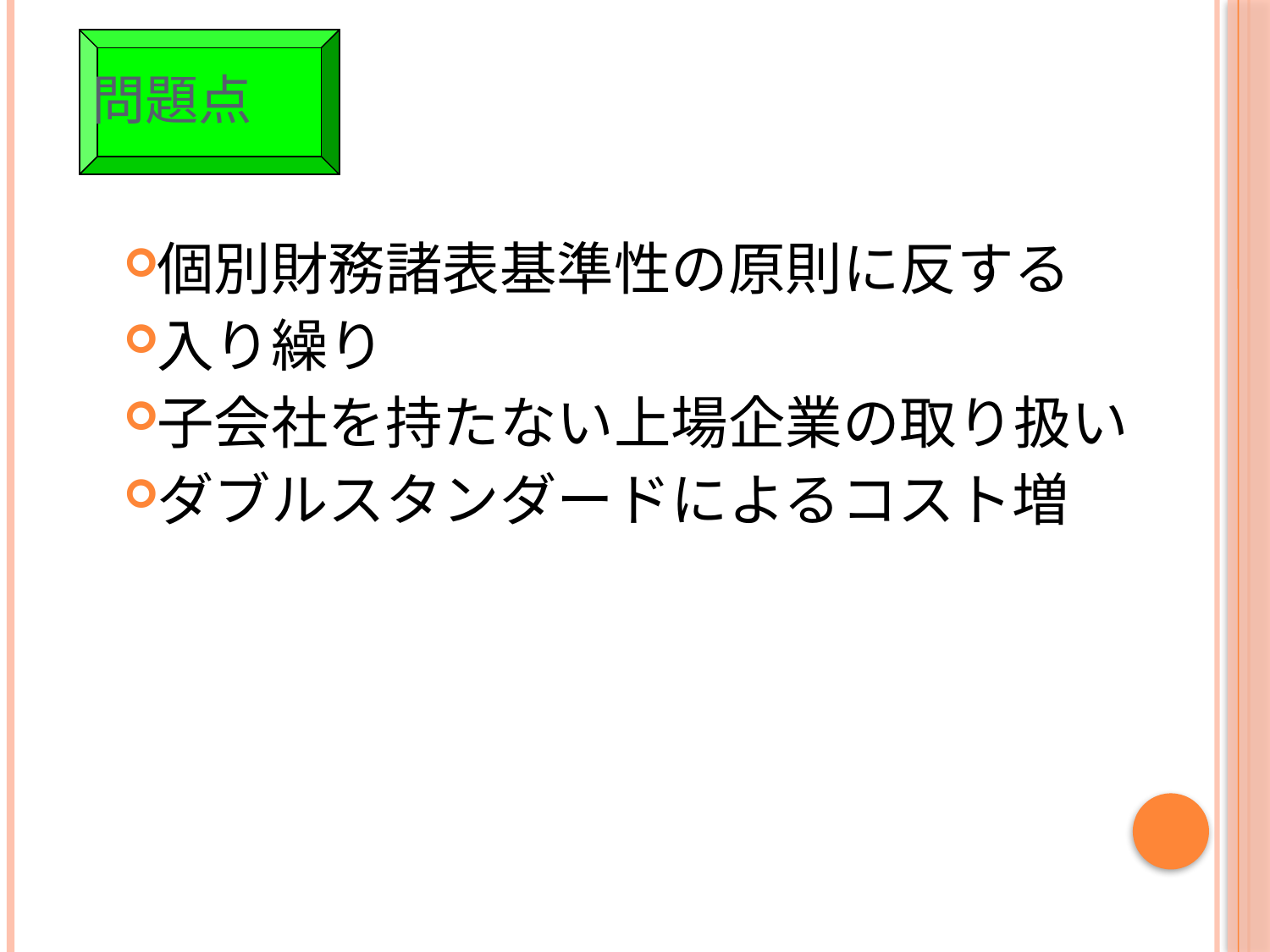

# 問題点
個別財務諸表基準性の原則に反する
入り繰り
子会社を持たない上場企業の取り扱い
ダブルスタンダードによるコスト増